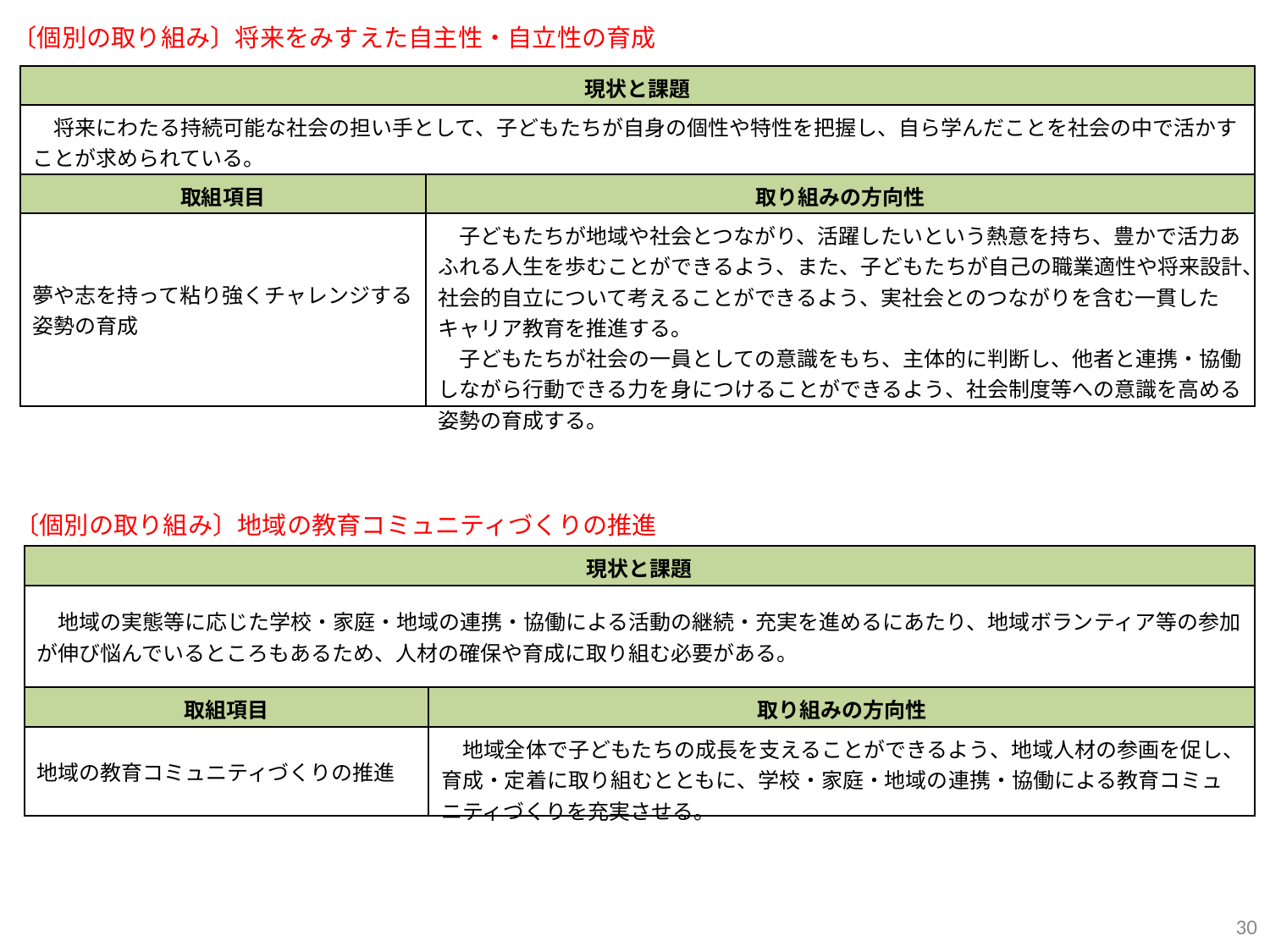

〔個別の取り組み〕将来をみすえた自主性・自立性の育成
| 現状と課題 |  |
| --- | --- |
| 将来にわたる持続可能な社会の担い手として、子どもたちが自身の個性や特性を把握し、自ら学んだことを社会の中で活かすことが求められている。 |  |
| 取組項目 | 取り組みの方向性 |
| 夢や志を持って粘り強くチャレンジする姿勢の育成 | 子どもたちが地域や社会とつながり、活躍したいという熱意を持ち、豊かで活力あふれる人生を歩むことができるよう、また、子どもたちが自己の職業適性や将来設計、社会的自立について考えることができるよう、実社会とのつながりを含む一貫したキャリア教育を推進する。 　子どもたちが社会の一員としての意識をもち、主体的に判断し、他者と連携・協働しながら行動できる力を身につけることができるよう、社会制度等への意識を高める姿勢の育成する。 |
〔個別の取り組み〕地域の教育コミュニティづくりの推進
| 現状と課題 |  |
| --- | --- |
| 地域の実態等に応じた学校・家庭・地域の連携・協働による活動の継続・充実を進めるにあたり、地域ボランティア等の参加が伸び悩んでいるところもあるため、人材の確保や育成に取り組む必要がある。 |  |
| 取組項目 | 取り組みの方向性 |
| 地域の教育コミュニティづくりの推進 | 地域全体で子どもたちの成長を支えることができるよう、地域人材の参画を促し、育成・定着に取り組むとともに、学校・家庭・地域の連携・協働による教育コミュニティづくりを充実させる。 |
30